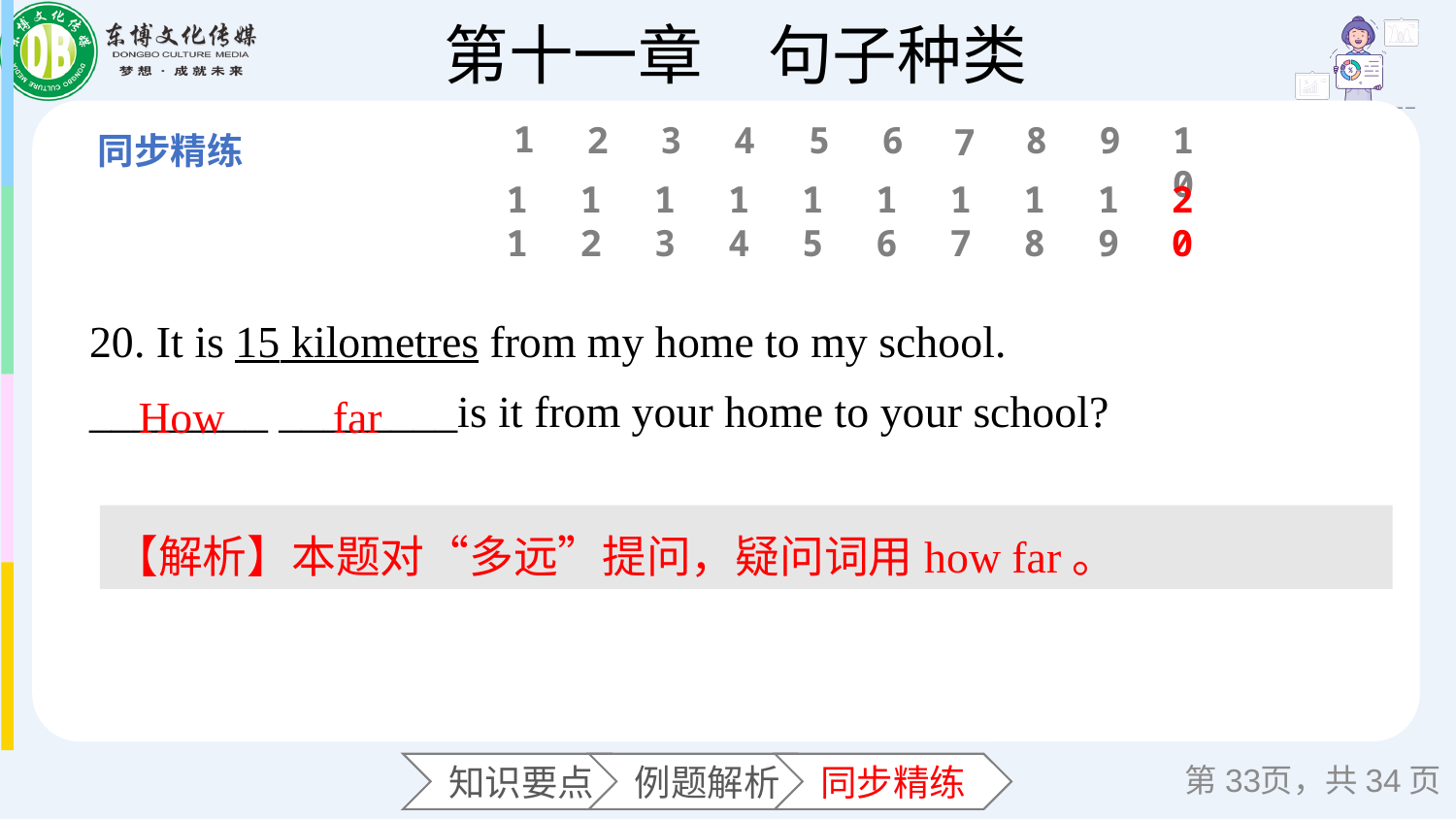

1
6
2
3
4
5
8
9
10
7
11
12
13
14
15
16
17
18
19
20

20. It is 15 kilometres from my home to my school.
________ ________is it from your home to your school?
How
 far
【解析】本题对“多远”提问，疑问词用how far。
第33页，共34页